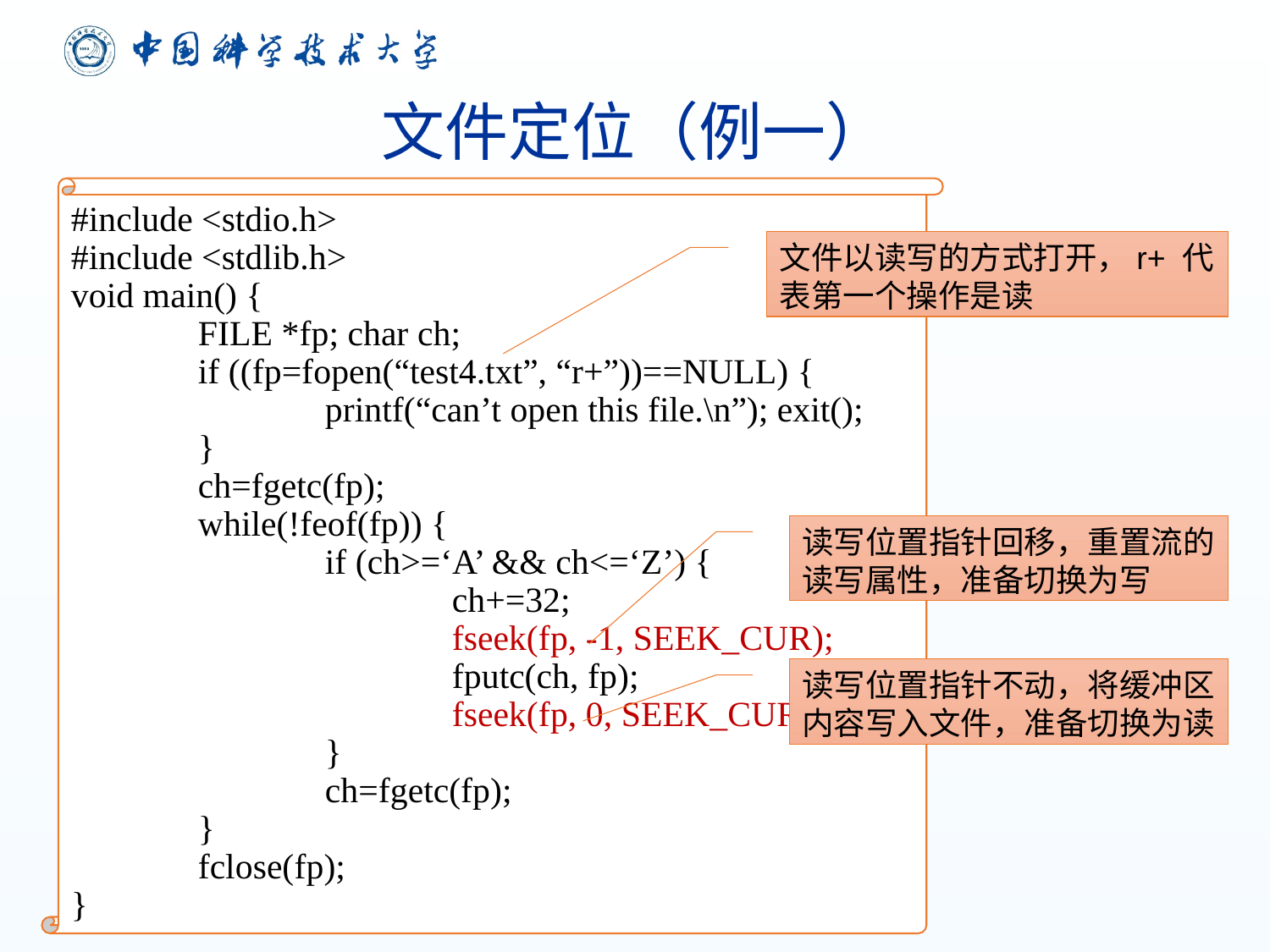

# 文件定位（例一）
#include <stdio.h>
#include <stdlib.h>
void main() {
	FILE *fp; char ch;
	if ((fp=fopen(“test4.txt”, “r+”))==NULL) {
		printf(“can’t open this file.\n”); exit();
	}
	ch=fgetc(fp);
	while(!feof(fp)) {
		if (ch>=‘A’ && ch<=‘Z’) {
			ch+=32;
			fseek(fp, -1, SEEK_CUR);
			fputc(ch, fp);
			fseek(fp, 0, SEEK_CUR);
		}
		ch=fgetc(fp);
	}
	fclose(fp);
}
文件以读写的方式打开，r+ 代表第一个操作是读
读写位置指针回移，重置流的读写属性，准备切换为写
读写位置指针不动，将缓冲区内容写入文件，准备切换为读